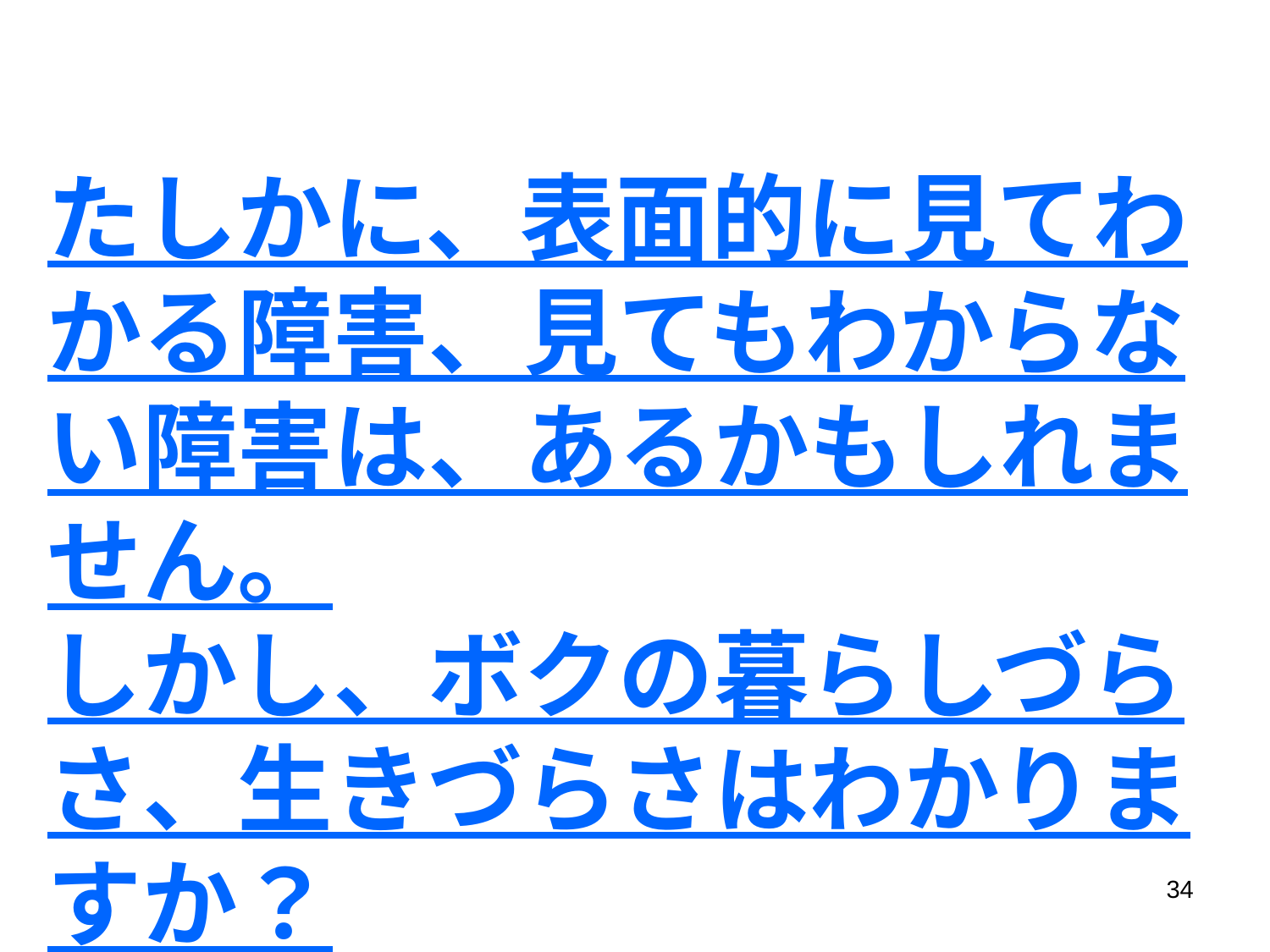

たしかに、表面的に見てわかる障害、見てもわからない障害は、あるかもしれません。
しかし、ボクの暮らしづらさ、生きづらさはわかりますか？

34